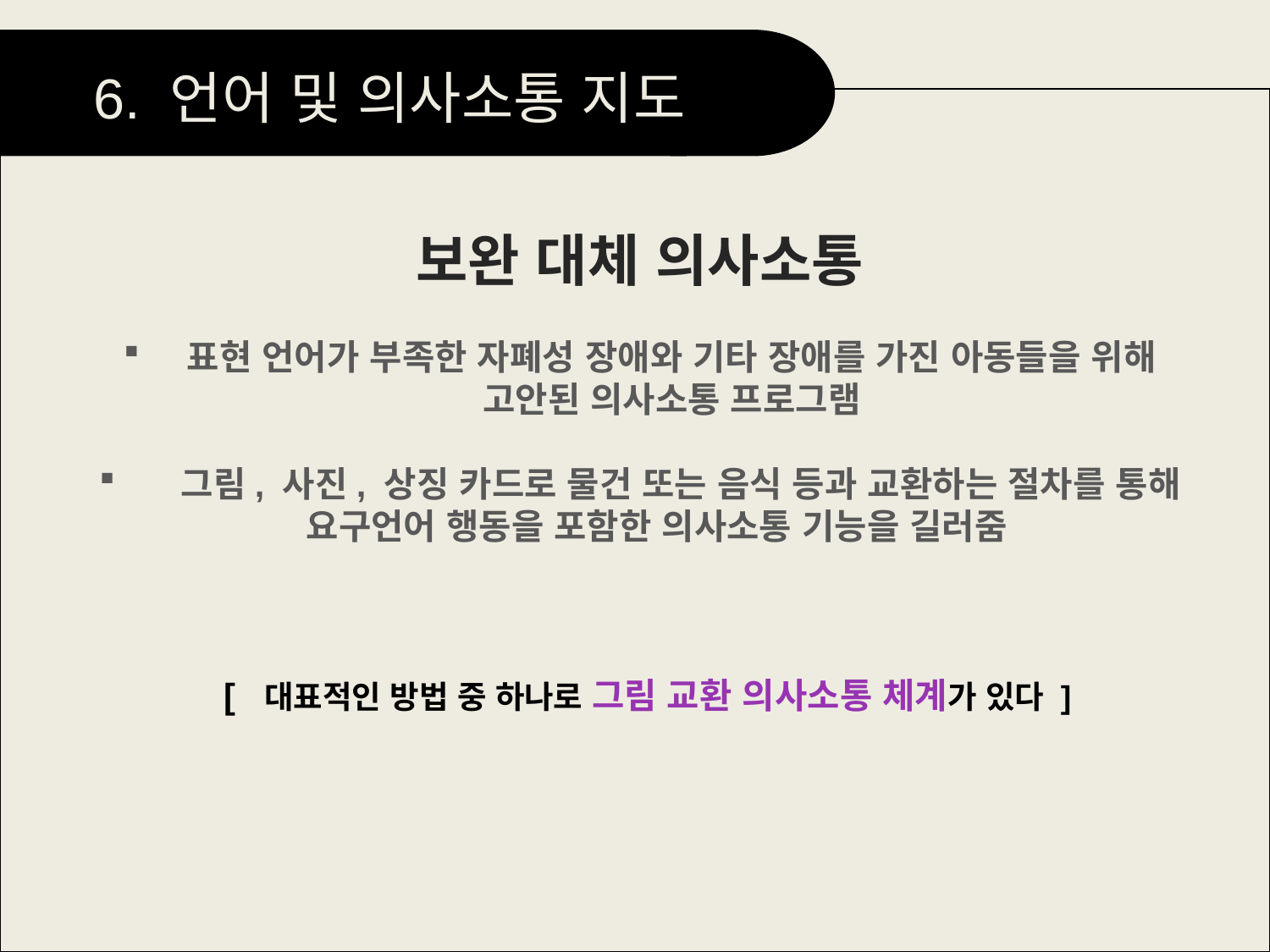

6. 언어 및 의사소통 지도

보완 대체 의사소통

표현 언어가 부족한 자폐성 장애와 기타 장애를 가진 아동들을 위해 고안된 의사소통 프로그램

 그림, 사진, 상징 카드로 물건 또는 음식 등과 교환하는 절차를 통해 요구언어 행동을 포함한 의사소통 기능을 길러줌

 [ 대표적인 방법 중 하나로 그림 교환 의사소통 체계가 있다 ]